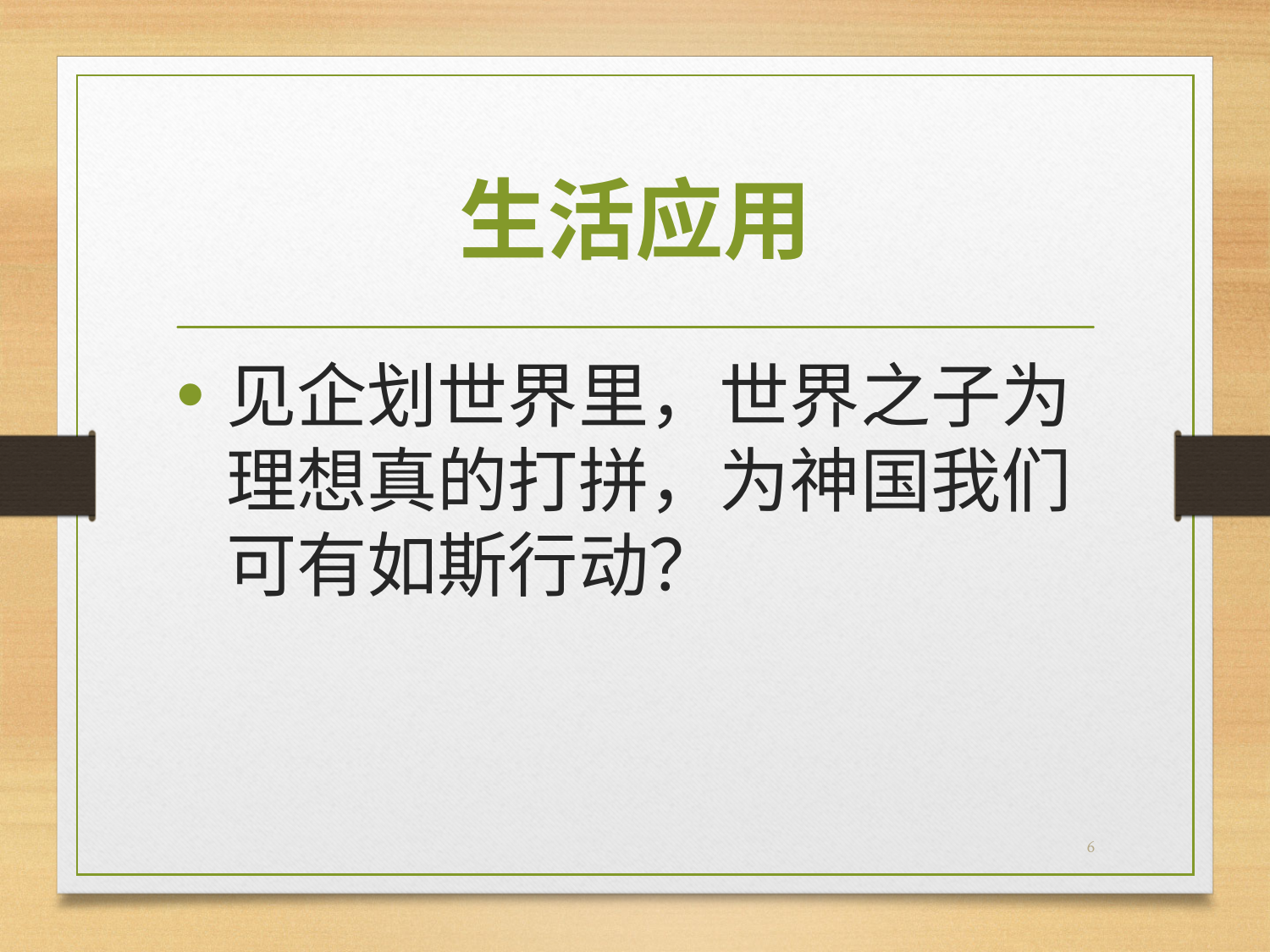

# 生活应用
见企划世界里，世界之子为理想真的打拼，为神国我们可有如斯行动？
6